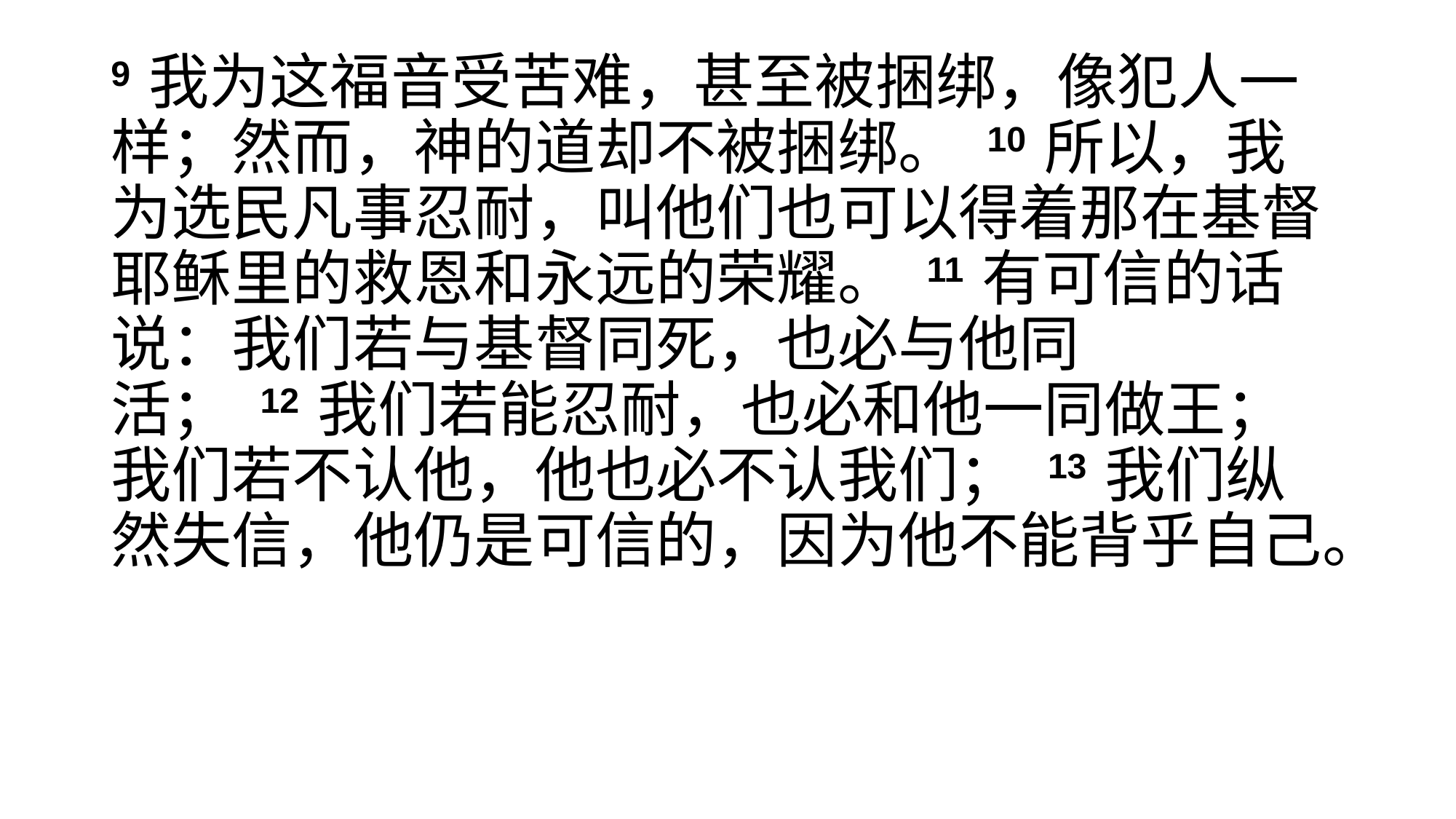

9 我为这福音受苦难，甚至被捆绑，像犯人一样；然而，神的道却不被捆绑。 10 所以，我为选民凡事忍耐，叫他们也可以得着那在基督耶稣里的救恩和永远的荣耀。 11 有可信的话说：我们若与基督同死，也必与他同活； 12 我们若能忍耐，也必和他一同做王；我们若不认他，他也必不认我们； 13 我们纵然失信，他仍是可信的，因为他不能背乎自己。